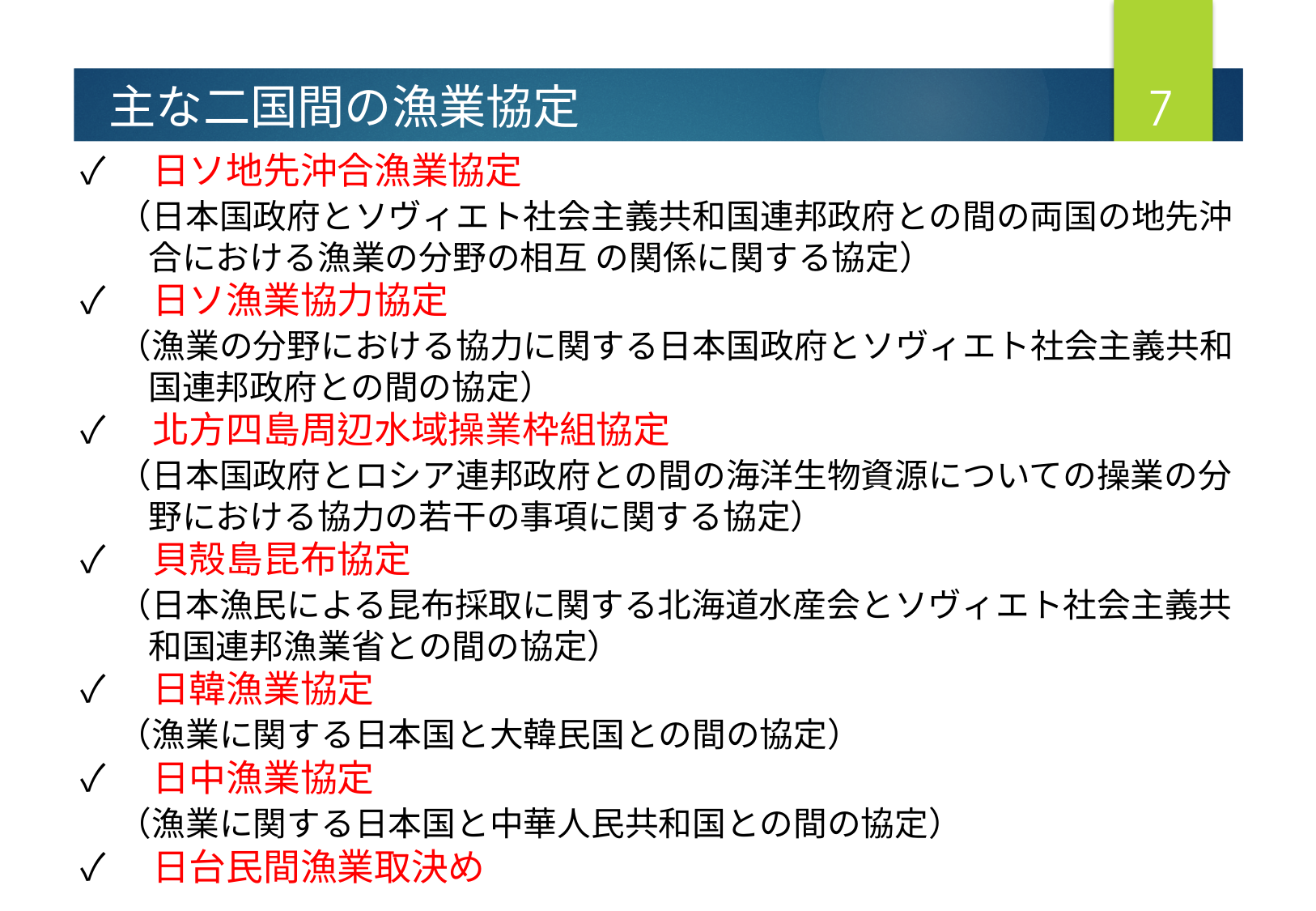

7
主な二国間の漁業協定
✓　日ソ地先沖合漁業協定
　（日本国政府とソヴィエト社会主義共和国連邦政府との間の両国の地先沖
　　合における漁業の分野の相互 の関係に関する協定）
✓　日ソ漁業協力協定
　（漁業の分野における協力に関する日本国政府とソヴィエト社会主義共和
　　国連邦政府との間の協定）
✓　北方四島周辺水域操業枠組協定
　（日本国政府とロシア連邦政府との間の海洋生物資源についての操業の分
　　野における協力の若干の事項に関する協定）
✓　貝殻島昆布協定
　（日本漁民による昆布採取に関する北海道水産会とソヴィエト社会主義共
　　和国連邦漁業省との間の協定）
✓　日韓漁業協定
　（漁業に関する日本国と大韓民国との間の協定）
✓　日中漁業協定
　（漁業に関する日本国と中華人民共和国との間の協定）
✓　日台民間漁業取決め